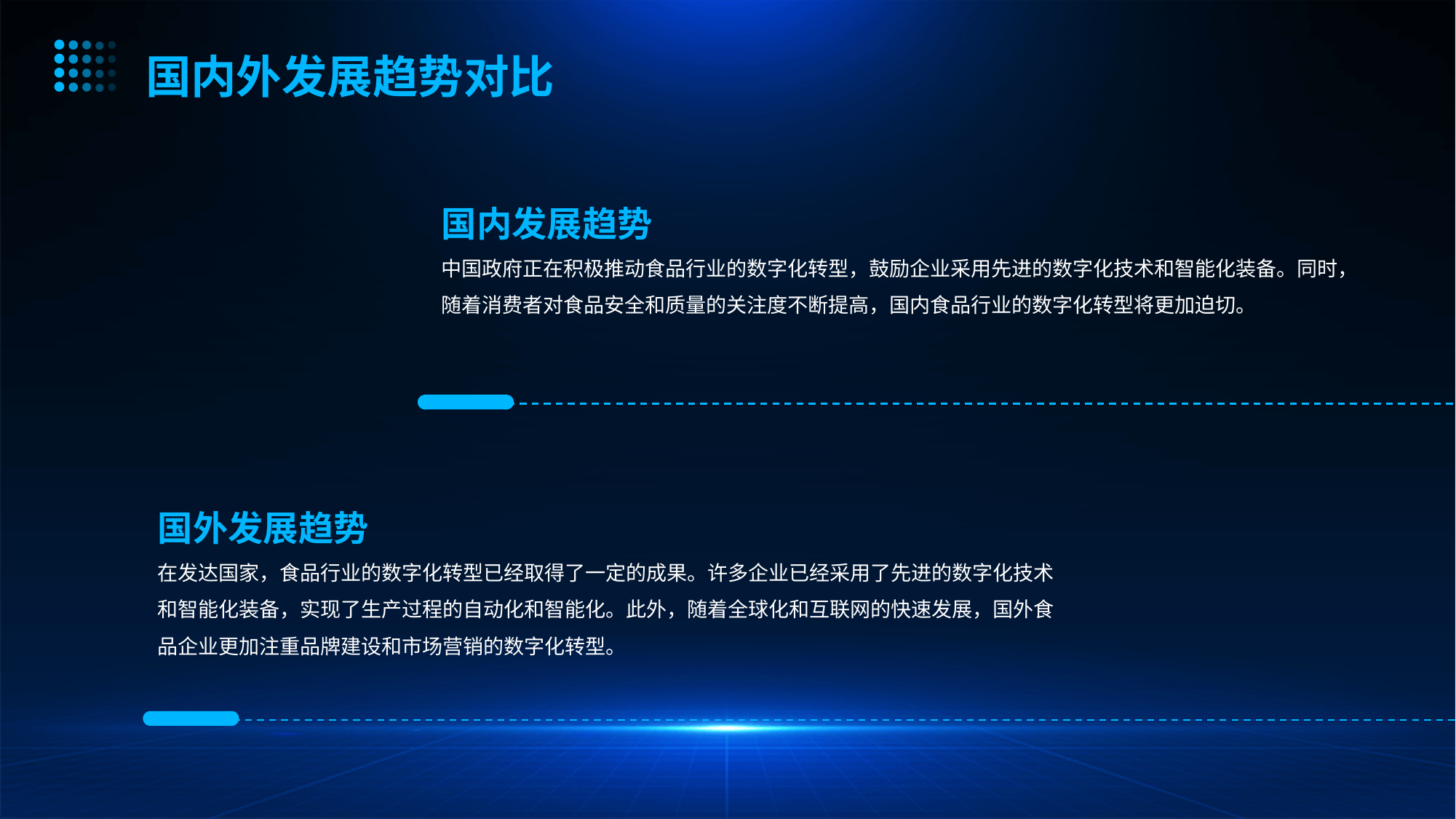

国内外发展趋势对比

国内发展趋势
中国政府正在积极推动食品行业的数字化转型，鼓励企业采用先进的数字化技术和智能化装备。同时，随着消费者对食品安全和质量的关注度不断提高，国内食品行业的数字化转型将更加迫切。

国外发展趋势
在发达国家，食品行业的数字化转型已经取得了一定的成果。许多企业已经采用了先进的数字化技术和智能化装备，实现了生产过程的自动化和智能化。此外，随着全球化和互联网的快速发展，国外食品企业更加注重品牌建设和市场营销的数字化转型。